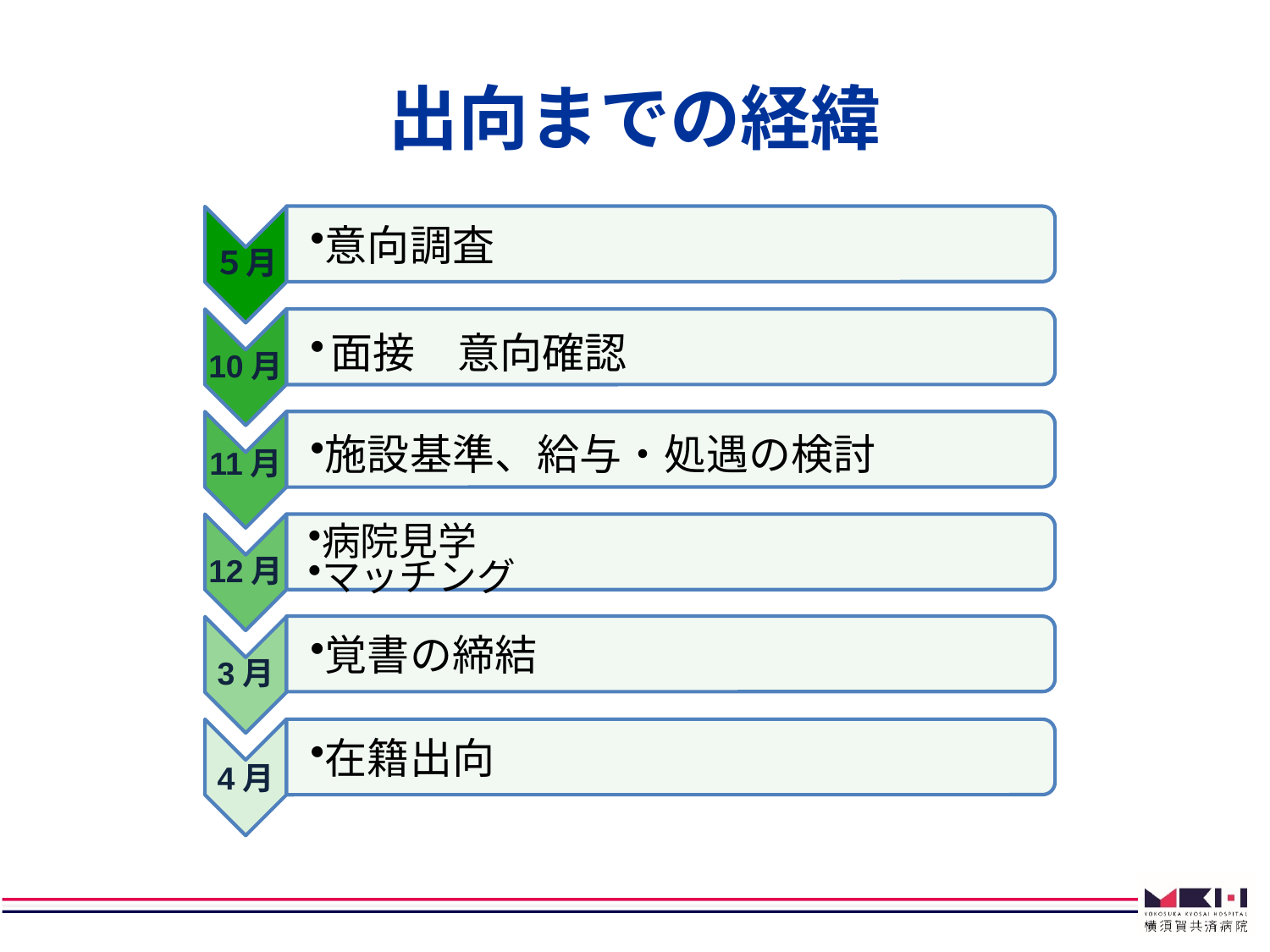

# 出向までの経緯
５月
意向調査
10月
面接　意向確認
11月
施設基準、給与・処遇の検討
12月
病院見学
マッチング
3月
覚書の締結
4月
在籍出向